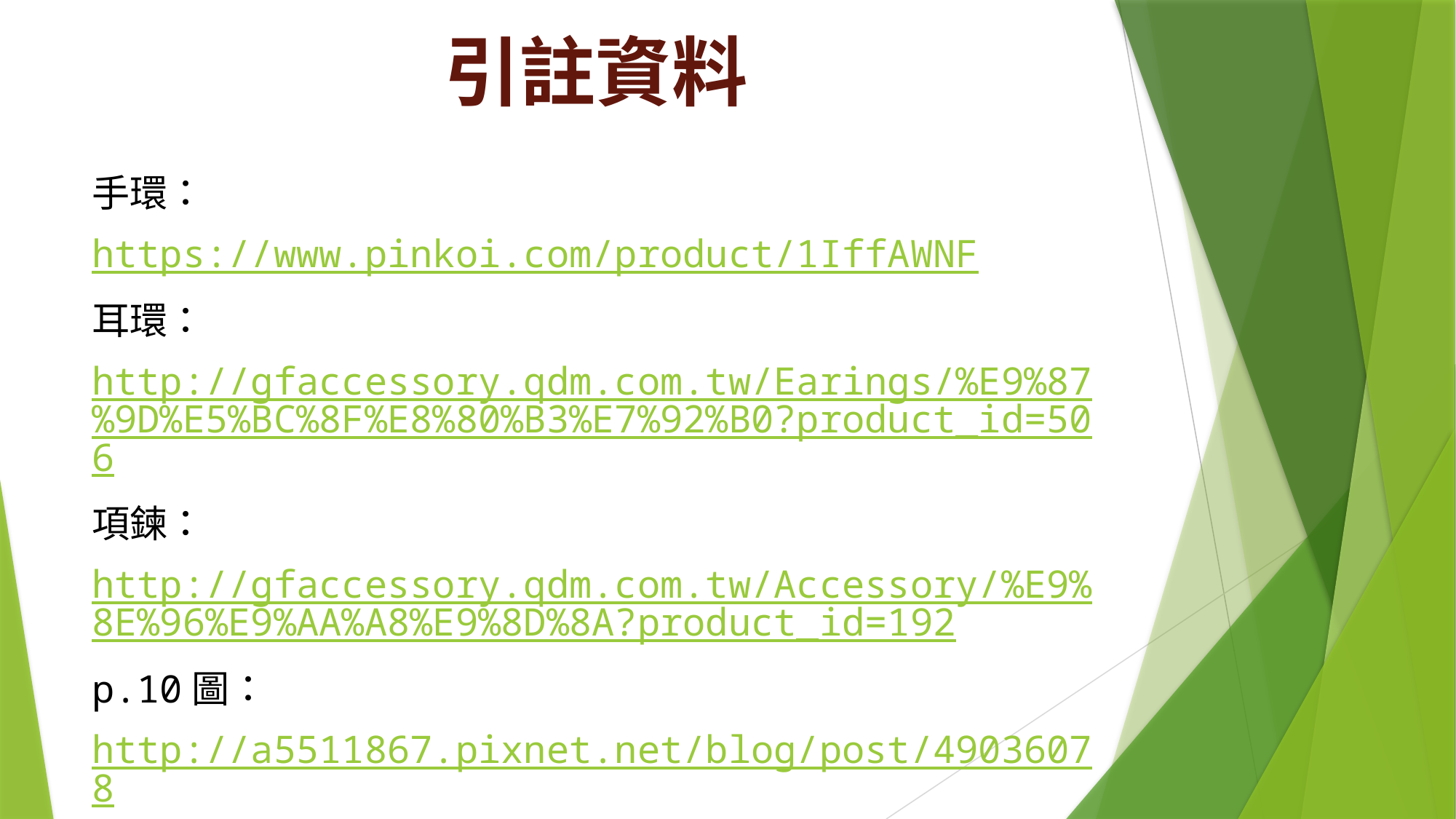

# 引註資料
手環：
https://www.pinkoi.com/product/1IffAWNF
耳環：
http://gfaccessory.qdm.com.tw/Earings/%E9%87%9D%E5%BC%8F%E8%80%B3%E7%92%B0?product_id=506
項鍊：
http://gfaccessory.qdm.com.tw/Accessory/%E9%8E%96%E9%AA%A8%E9%8D%8A?product_id=192
p.10圖：
http://a5511867.pixnet.net/blog/post/49036078